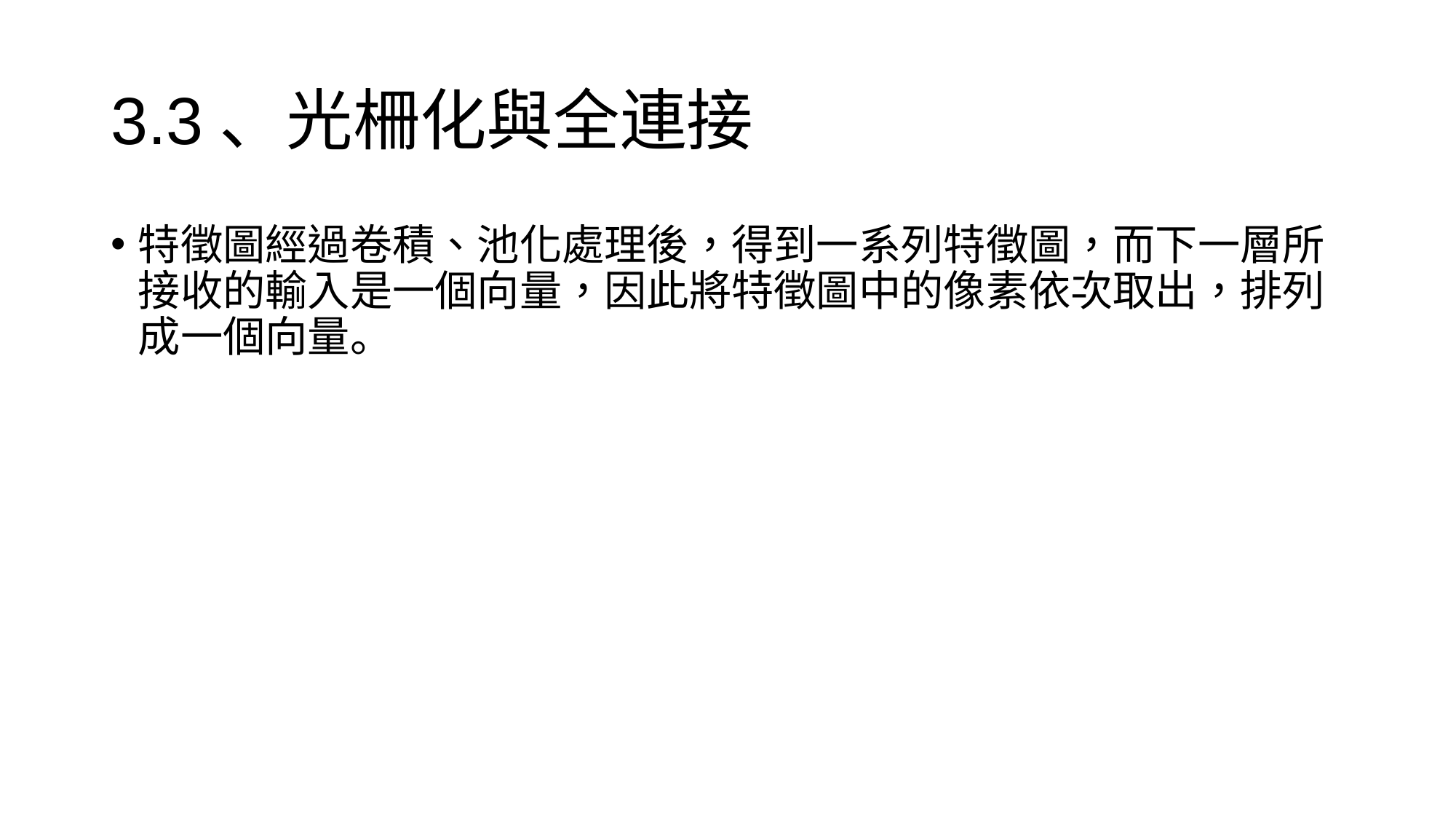

# 3.3、光柵化與全連接
特徵圖經過卷積、池化處理後，得到一系列特徵圖，而下一層所接收的輸入是一個向量，因此將特徵圖中的像素依次取出，排列成一個向量。